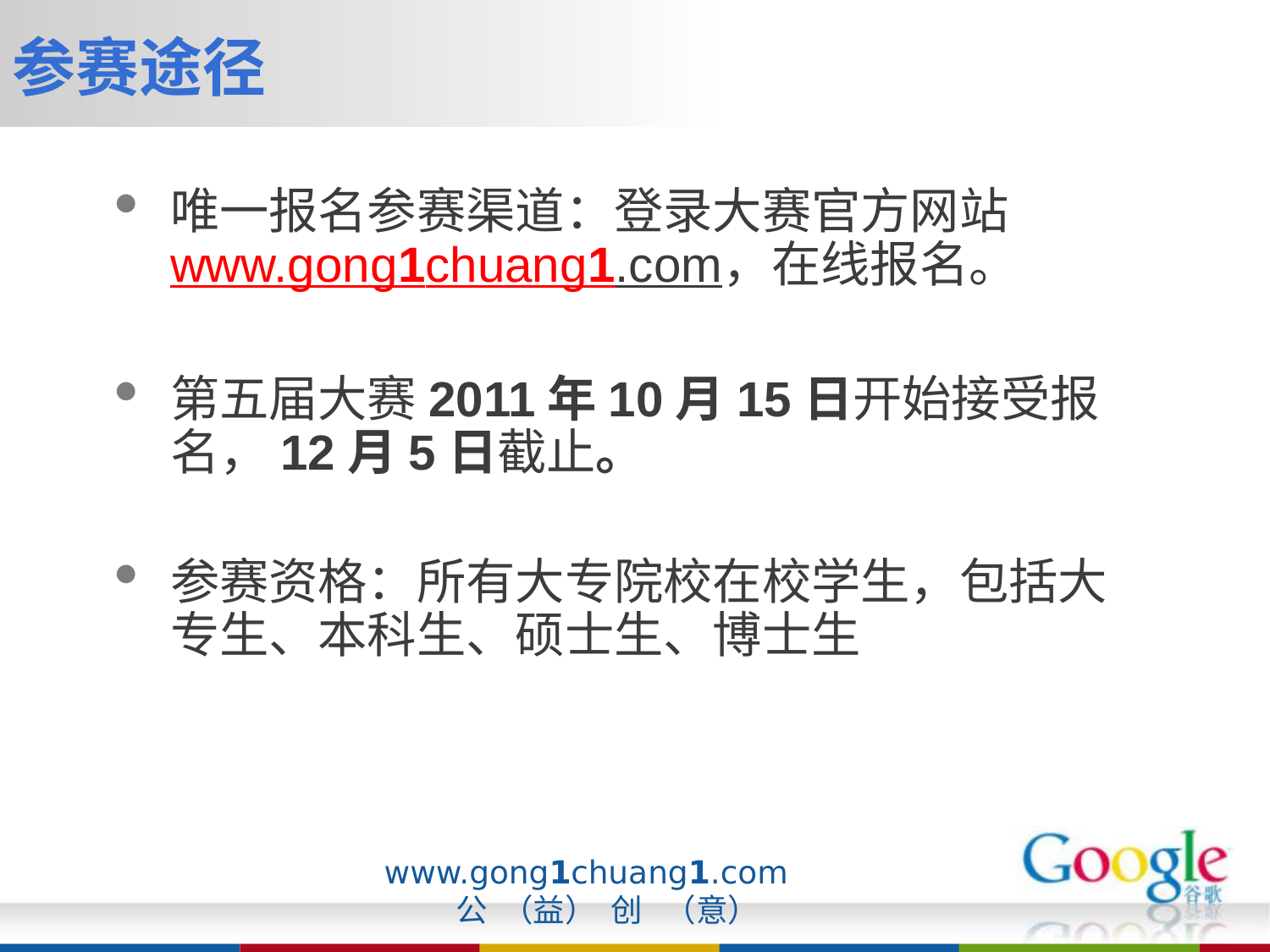

参赛途径

唯一报名参赛渠道：登录大赛官方网站www.gong1chuang1.com，在线报名。

第五届大赛2011年10月15日开始接受报名，12月5日截止。

参赛资格：所有大专院校在校学生，包括大专生、本科生、硕士生、博士生